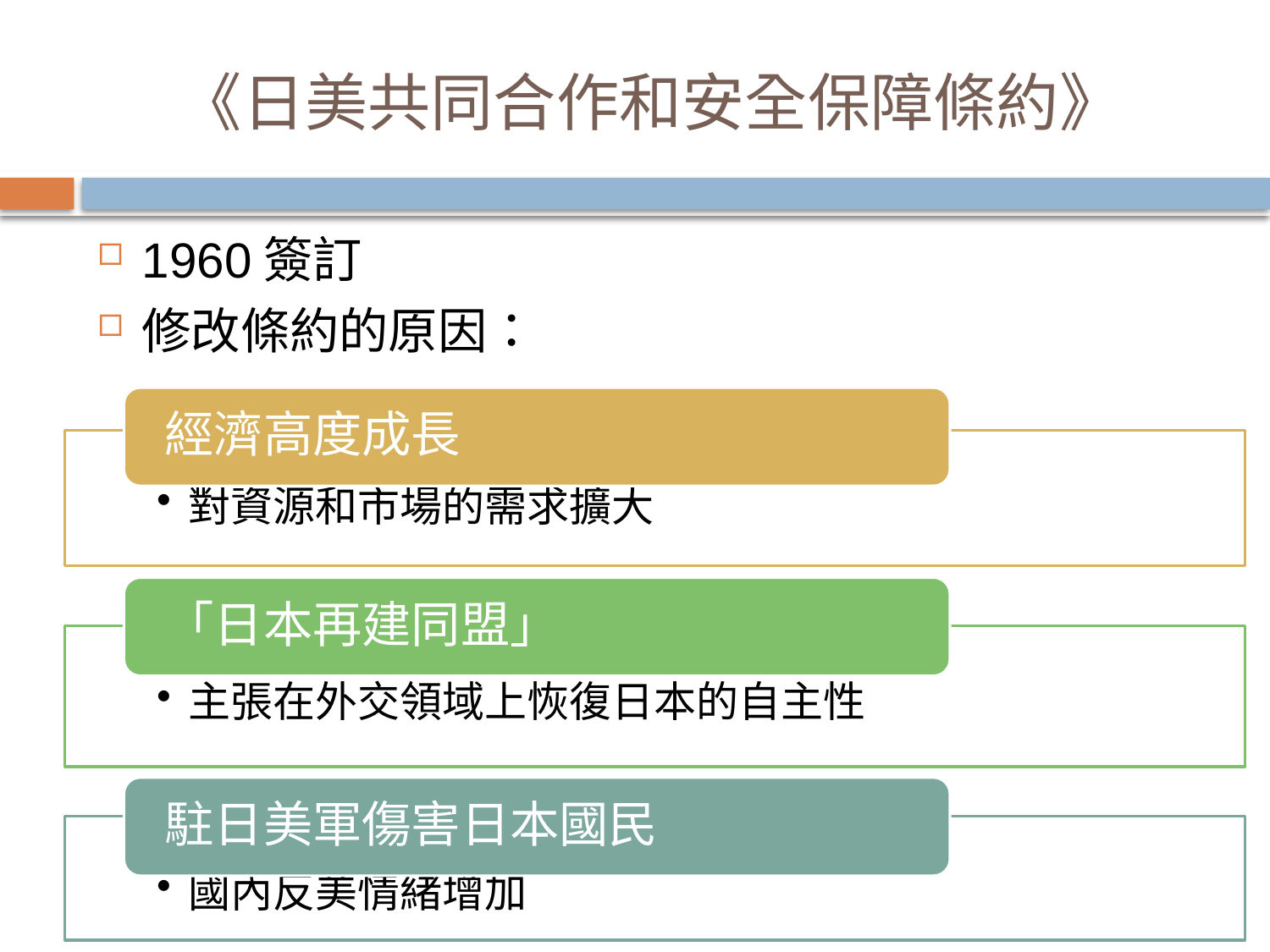

# 《日美共同合作和安全保障條約》
1960簽訂
修改條約的原因：
對資源和市場的需求擴大
經濟高度成長
主張在外交領域上恢復日本的自主性
「日本再建同盟」
國內反美情緒增加
駐日美軍傷害日本國民